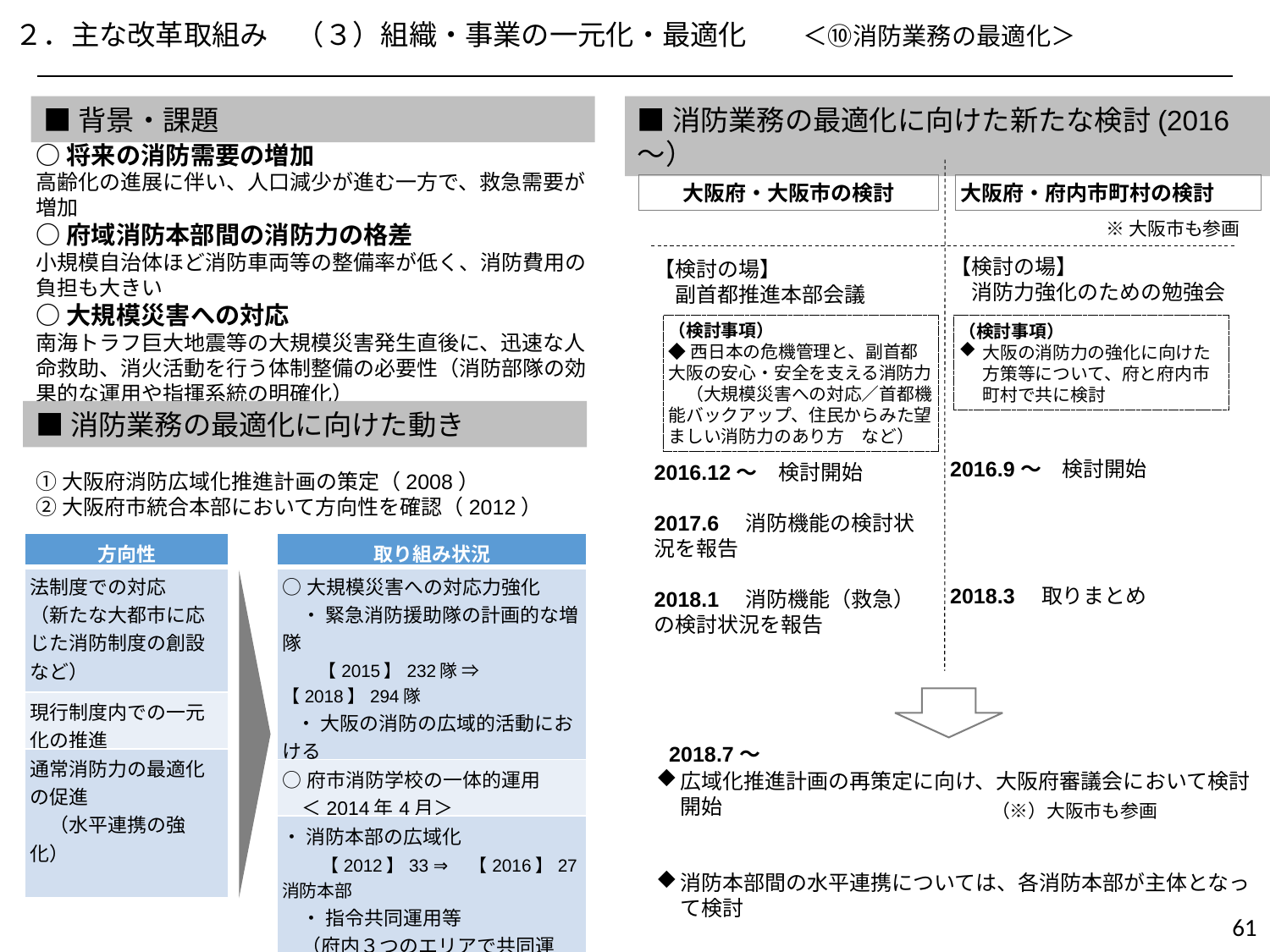

２．主な改革取組み　（３）組織・事業の一元化・最適化　　＜⑩消防業務の最適化＞
■背景・課題
■消防業務の最適化に向けた新たな検討(2016～）
○将来の消防需要の増加
高齢化の進展に伴い、人口減少が進む一方で、救急需要が増加
○府域消防本部間の消防力の格差
小規模自治体ほど消防車両等の整備率が低く、消防費用の負担も大きい
○大規模災害への対応
南海トラフ巨大地震等の大規模災害発生直後に、迅速な人命救助、消火活動を行う体制整備の必要性（消防部隊の効果的な運用や指揮系統の明確化）
大阪府・大阪市の検討
大阪府・府内市町村の検討
※大阪市も参画
【検討の場】
　消防力強化のための勉強会

2016.9～　検討開始

2018.3　取りまとめ
【検討の場】
　副首都推進本部会議

2016.12～　検討開始

2017.6　消防機能の検討状況を報告

2018.1　消防機能（救急）の検討状況を報告
（検討事項）
◆西日本の危機管理と、副首都大阪の安心・安全を支える消防力
　（大規模災害への対応／首都機能バックアップ、住民からみた望ましい消防力のあり方　など）
（検討事項）
大阪の消防力の強化に向けた方策等について、府と府内市町村で共に検討
■消防業務の最適化に向けた動き
①大阪府消防広域化推進計画の策定（2008）
②大阪府市統合本部において方向性を確認（2012）
| 方向性 |
| --- |
| 法制度での対応 （新たな大都市に応じた消防制度の創設など） |
| 現行制度内での一元化の推進 |
| 通常消防力の最適化の促進 　（水平連携の強化） |
| 取り組み状況 |
| --- |
| ○大規模災害への対応力強化 　・ 緊急消防援助隊の計画的な増隊 　　【2015】232隊 ⇒ 【2018】294隊 ・ 大阪の消防の広域的活動における 　　位置付けの明確化 |
| ○府市消防学校の一体的運用 　＜2014年4月＞ |
| ・ 消防本部の広域化 　　【2012】33 ⇒　【2016】27消防本部 　・ 指令共同運用等 　（府内３つのエリアで共同運用） ・ 府内消防本部が連携した訓練、 　　研修等の拡充 |

2018.7～
広域化推進計画の再策定に向け、大阪府審議会において検討開始

消防本部間の水平連携については、各消防本部が主体となって検討
（※）大阪市も参画
61